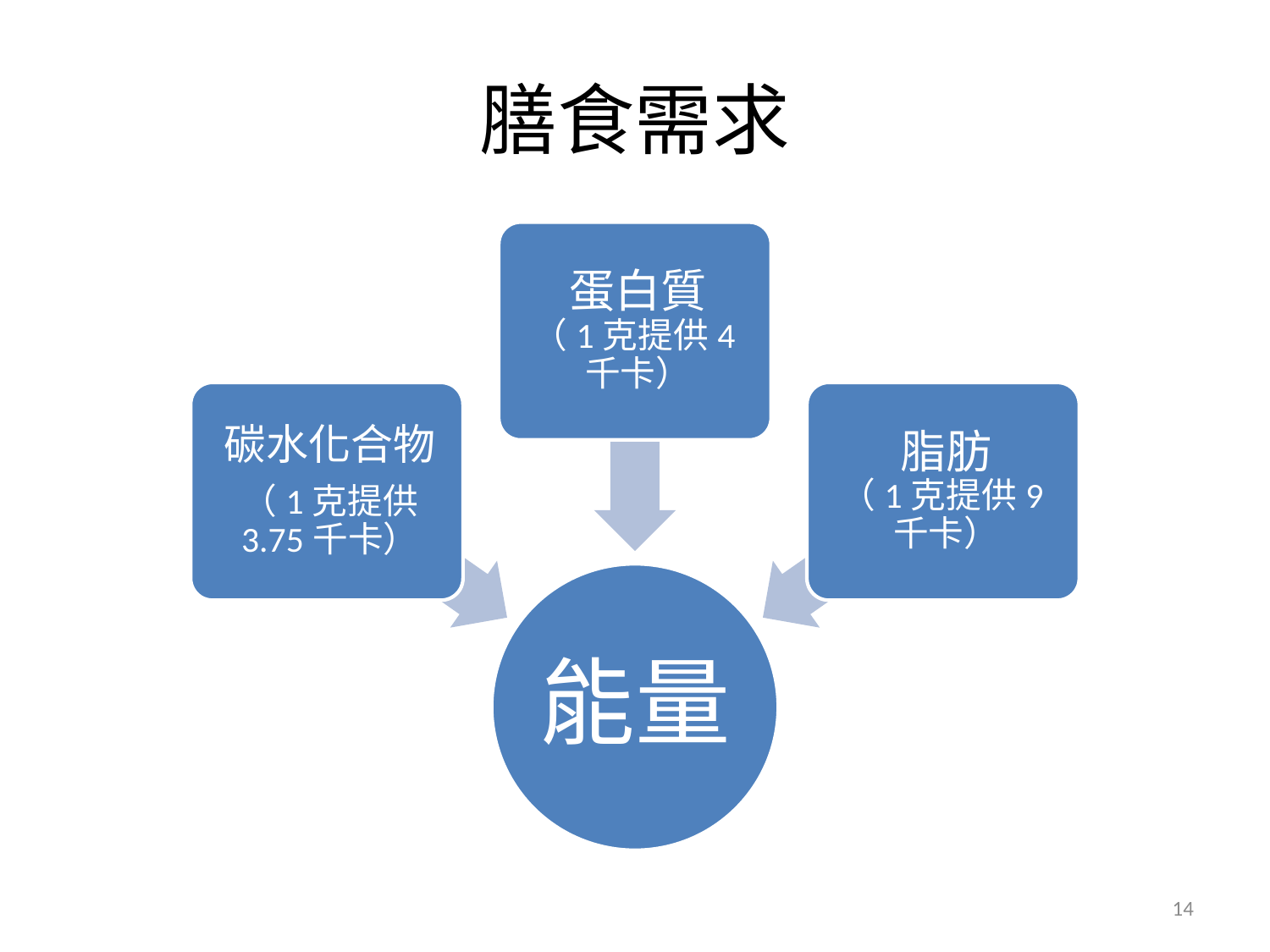

# 膳食需求
能量
碳水化合物
（1克提供
3.75千卡）
蛋白質
（1克提供4千卡）
脂肪
（1克提供9千卡）
14